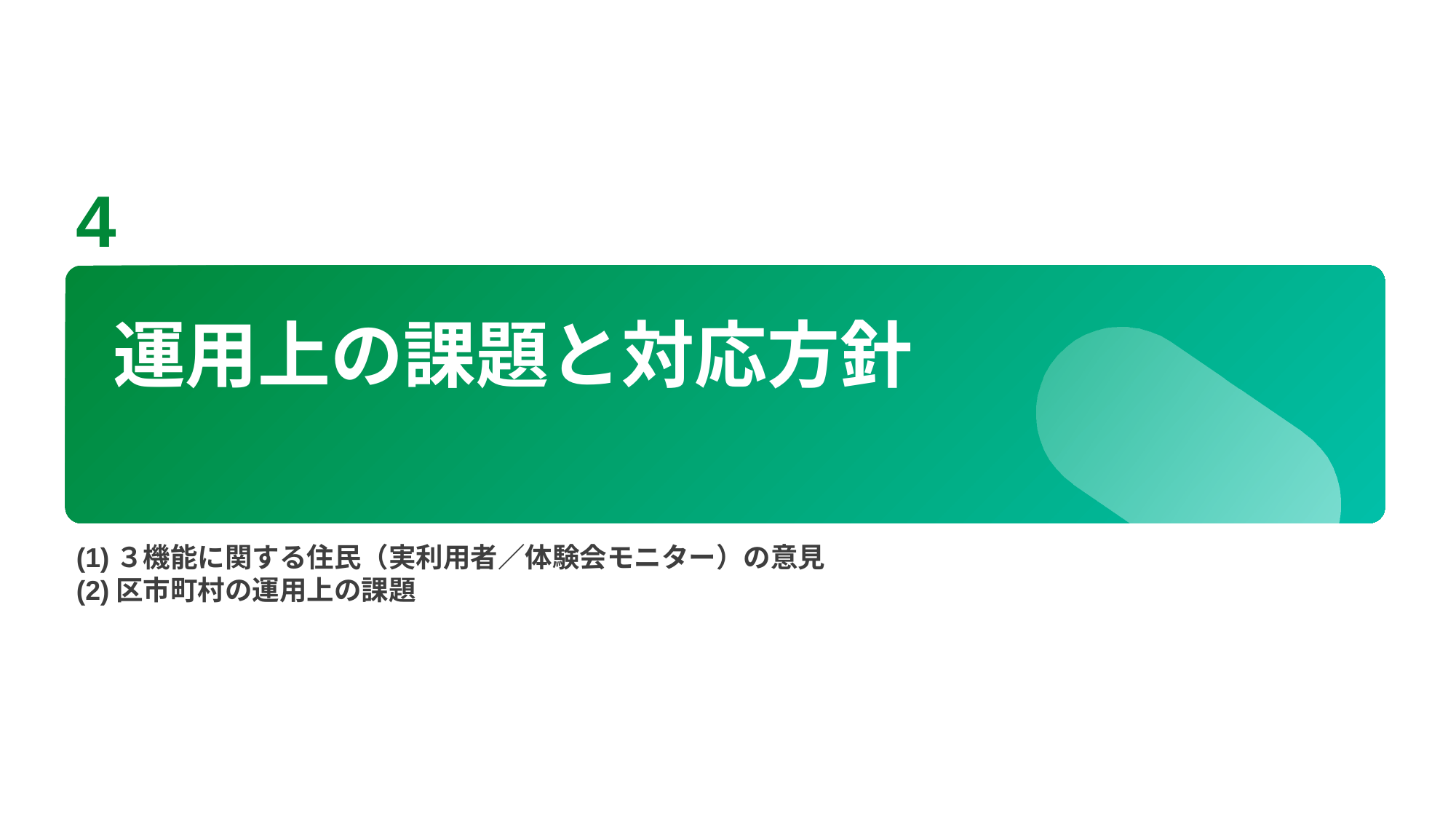

4
# 運用上の課題と対応方針
(1)３機能に関する住民（実利用者／体験会モニター）の意見
(2)区市町村の運用上の課題